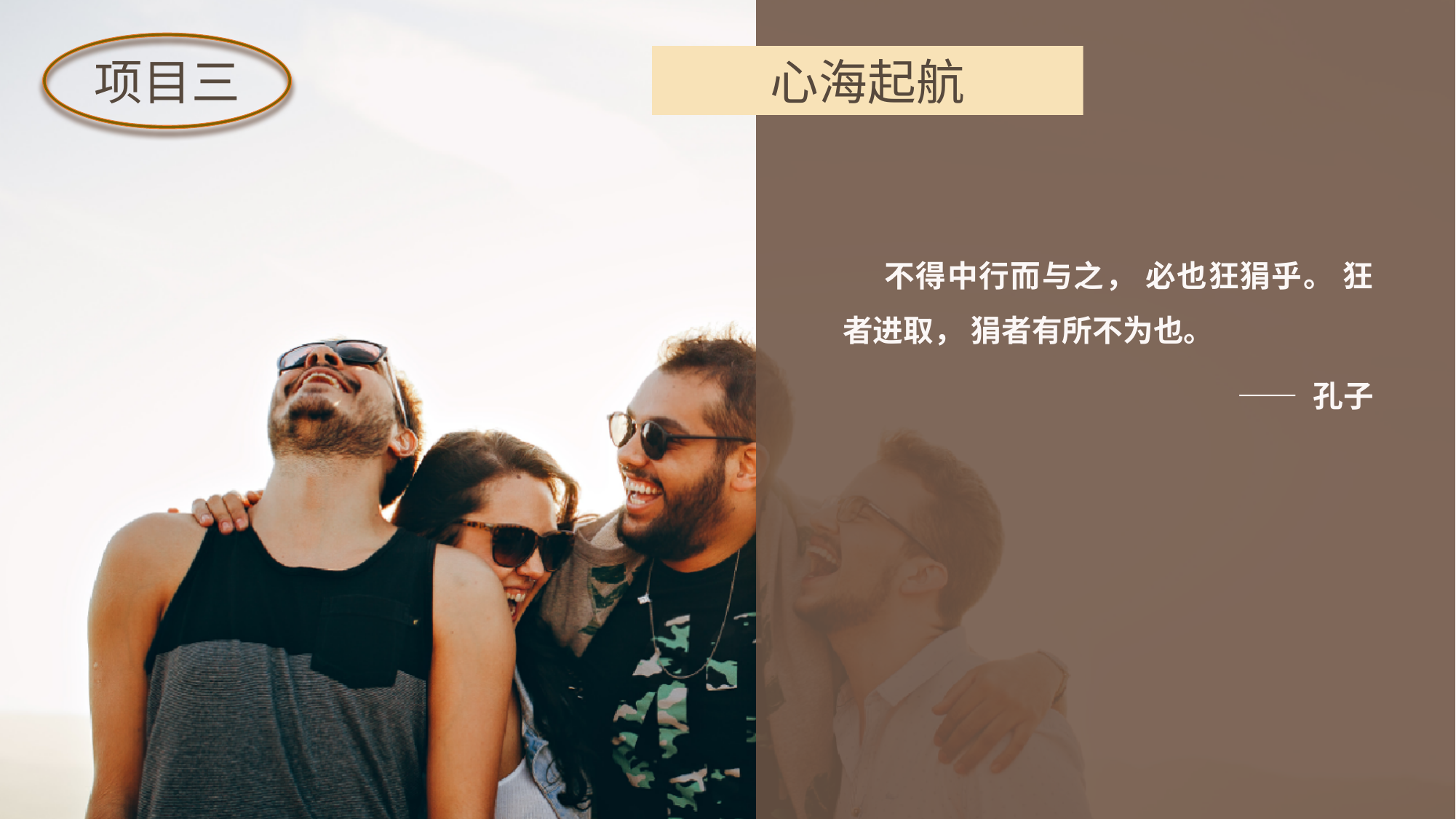

项目三
心海起航
    不得中行而与之， 必也狂狷乎。 狂者进取， 狷者有所不为也。
                                       —— 孔子